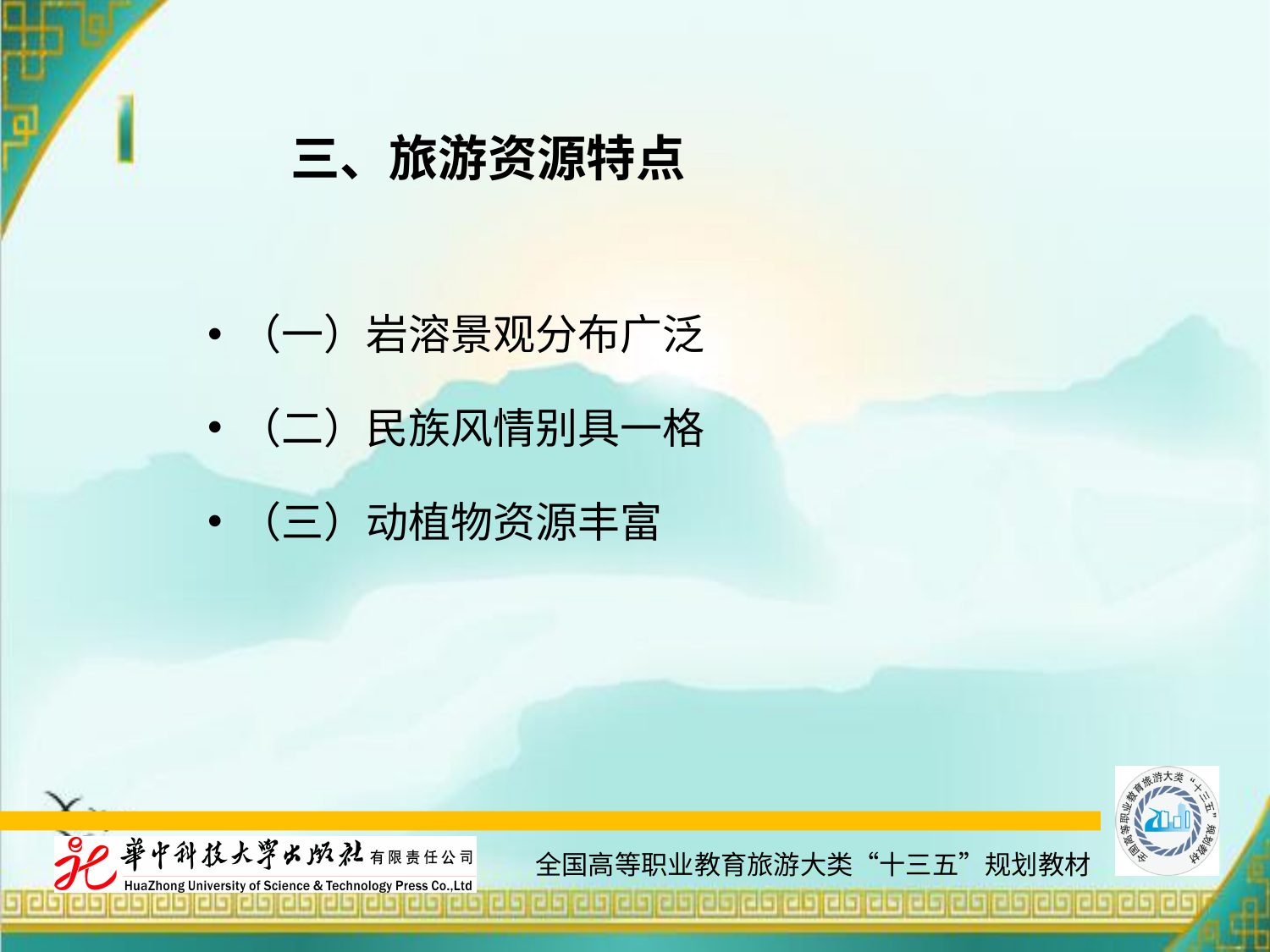

# 三、旅游资源特点
（一）岩溶景观分布广泛
（二）民族风情别具一格
（三）动植物资源丰富